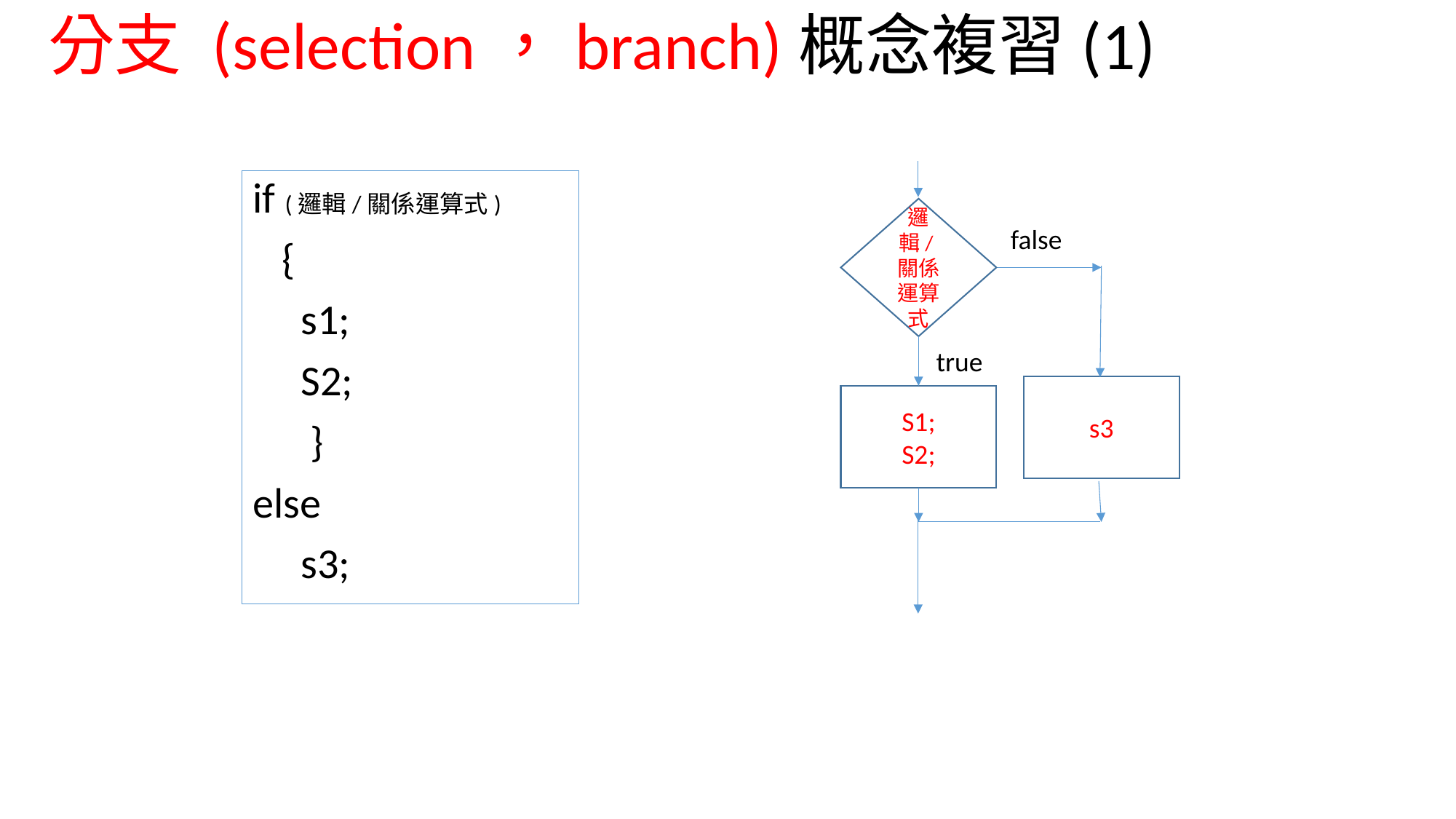

# 分支 (selection，branch)概念複習(1)
邏輯/關係運算式
false
true
s3
S1;
S2;
if (邏輯/關係運算式)
   {
     s1;
     S2;
      }
else
     s3;